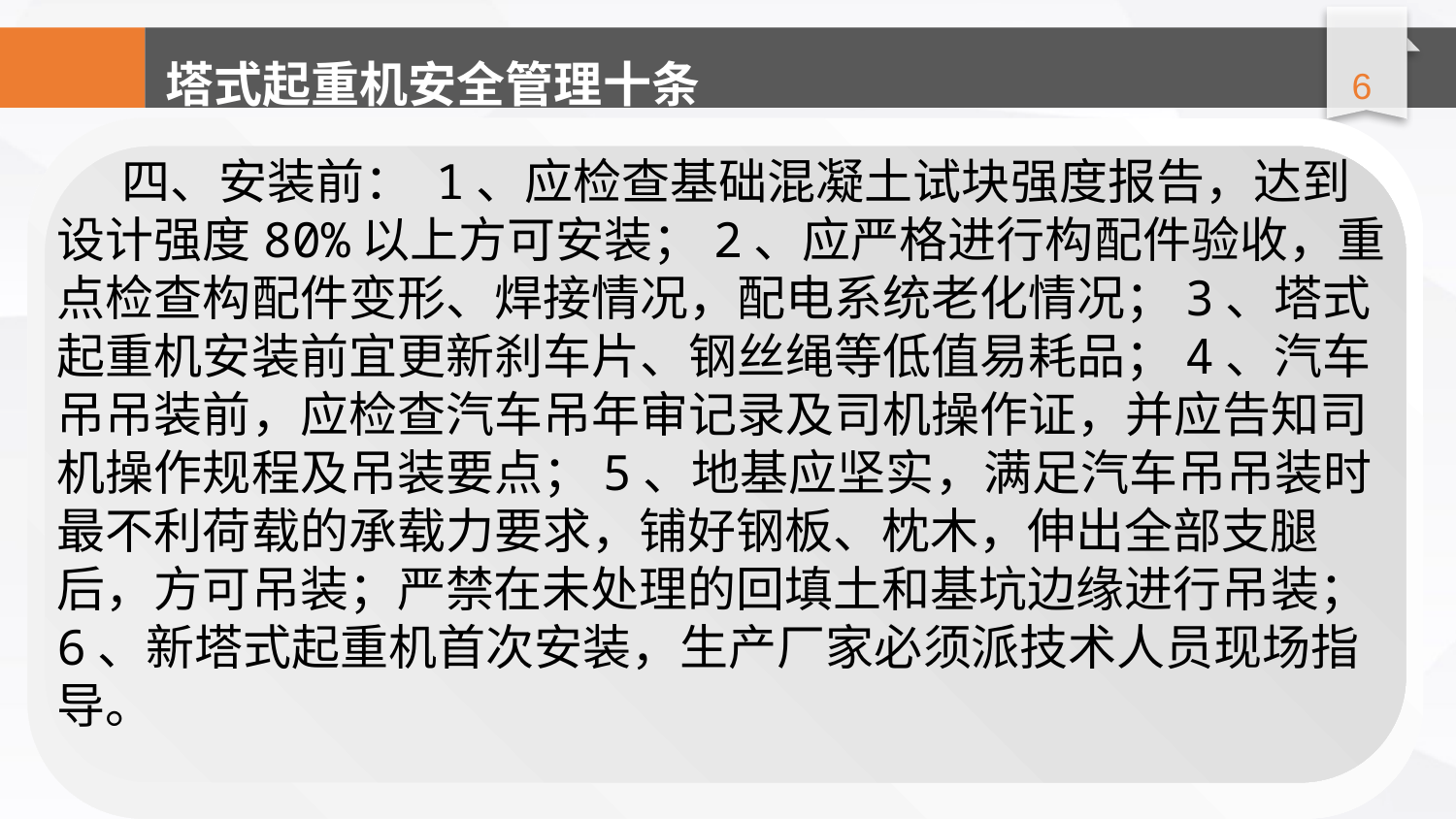

延时符

四、安装前： 1、应检查基础混凝土试块强度报告，达到设计强度80%以上方可安装；2、应严格进行构配件验收，重点检查构配件变形、焊接情况，配电系统老化情况；3、塔式起重机安装前宜更新刹车片、钢丝绳等低值易耗品；4、汽车吊吊装前，应检查汽车吊年审记录及司机操作证，并应告知司机操作规程及吊装要点；5、地基应坚实，满足汽车吊吊装时最不利荷载的承载力要求，铺好钢板、枕木，伸出全部支腿后，方可吊装；严禁在未处理的回填土和基坑边缘进行吊装；6、新塔式起重机首次安装，生产厂家必须派技术人员现场指导。